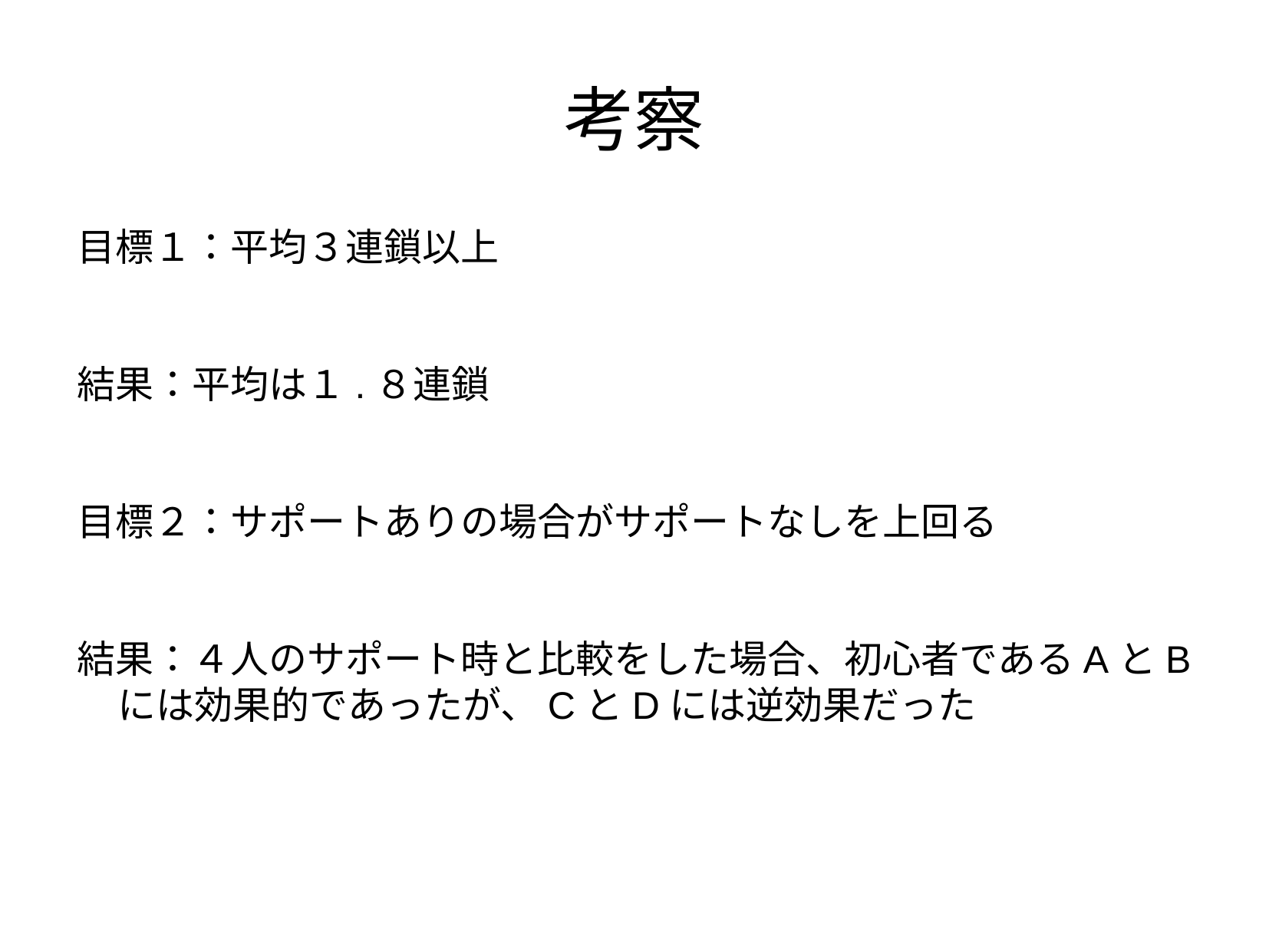

考察
目標１：平均３連鎖以上

結果：平均は１.８連鎖

目標２：サポートありの場合がサポートなしを上回る

結果：４人のサポート時と比較をした場合、初心者であるAとBには効果的であったが、CとDには逆効果だった